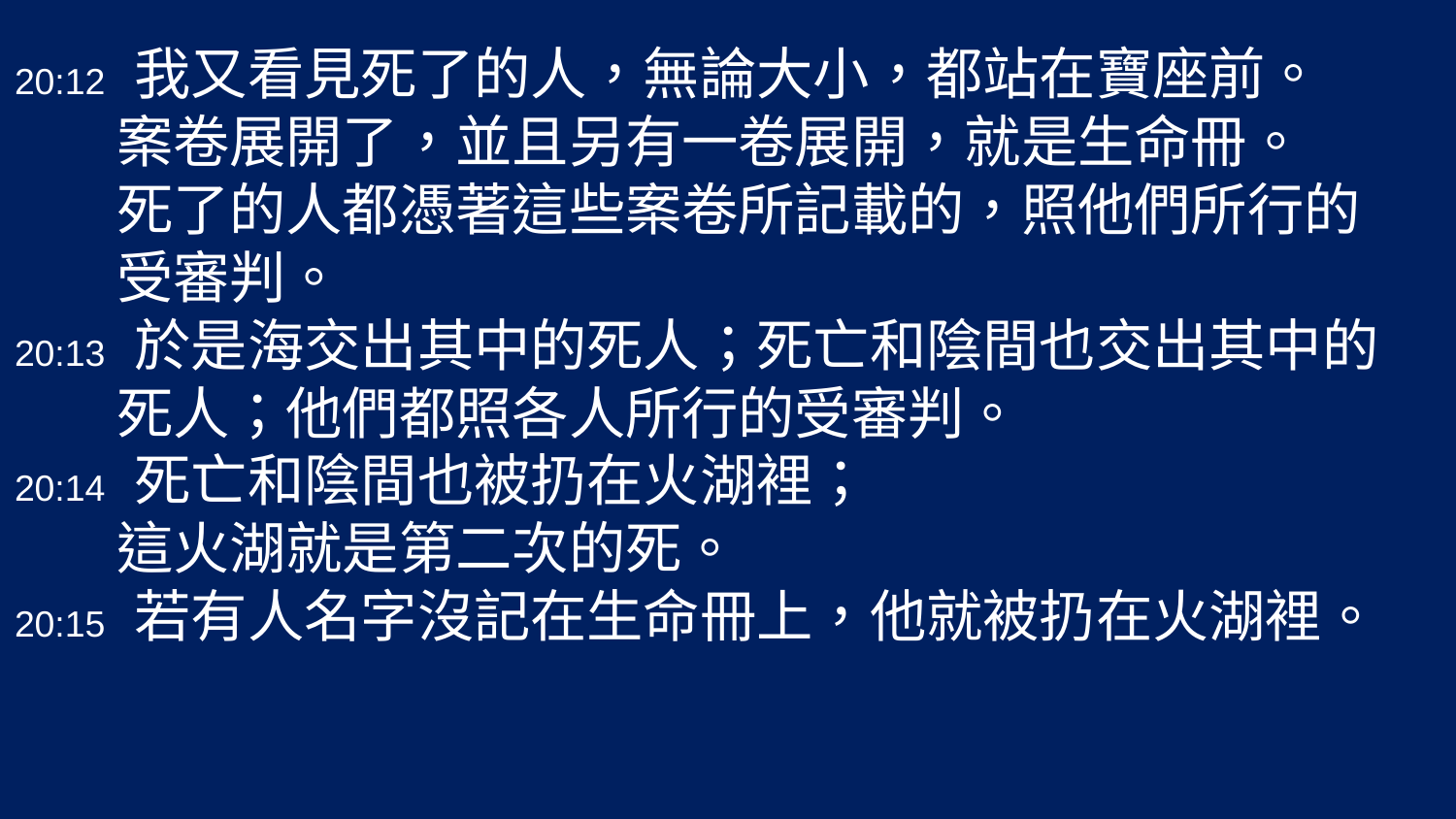

20:12 我又看見死了的人，無論大小，都站在寶座前。
       案卷展開了，並且另有一卷展開，就是生命冊。
       死了的人都憑著這些案卷所記載的，照他們所行的
       受審判。
20:13 於是海交出其中的死人；死亡和陰間也交出其中的
       死人；他們都照各人所行的受審判。
20:14 死亡和陰間也被扔在火湖裡；
       這火湖就是第二次的死。
20:15 若有人名字沒記在生命冊上，他就被扔在火湖裡。